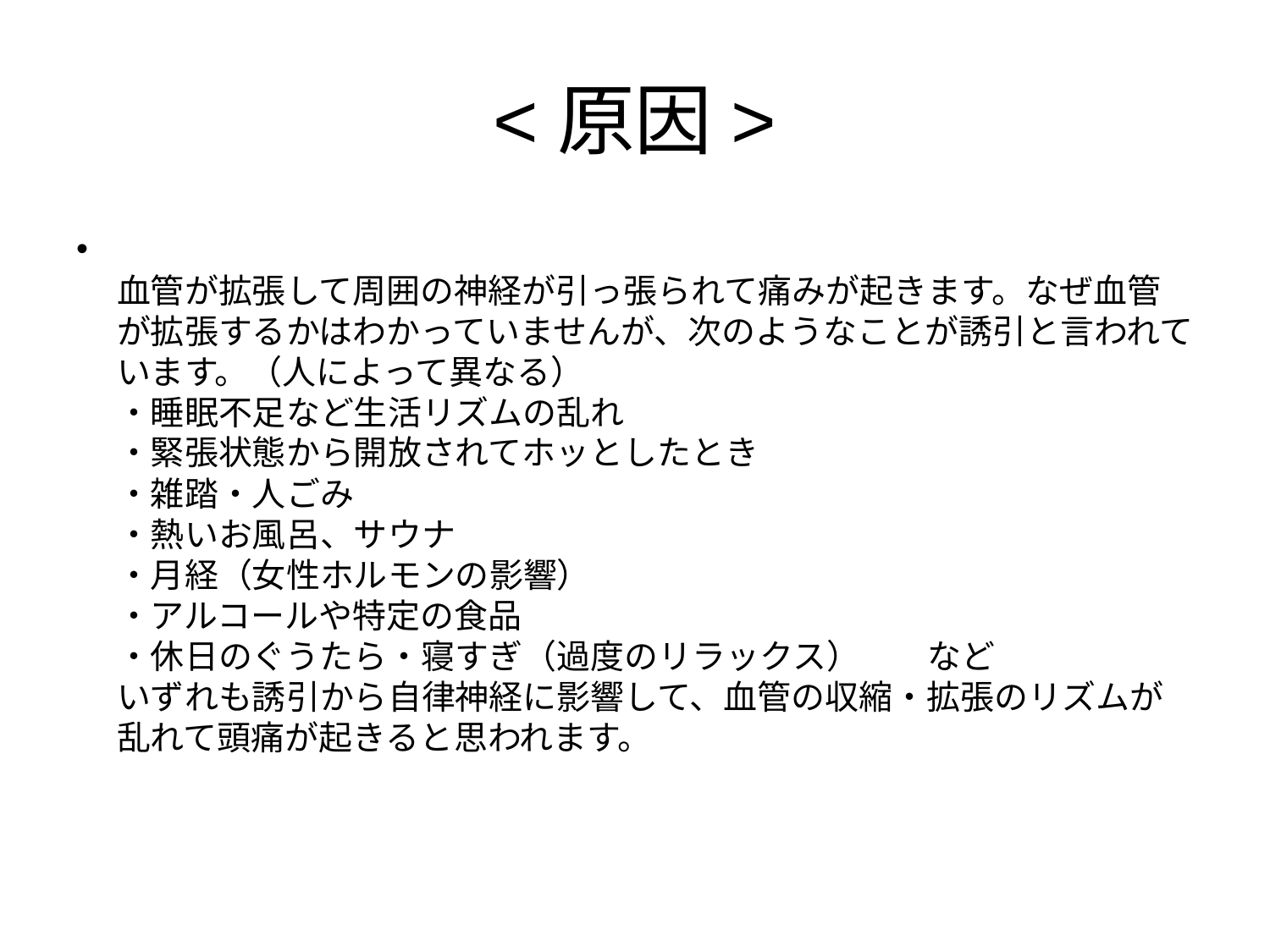

# <原因>
血管が拡張して周囲の神経が引っ張られて痛みが起きます。なぜ血管が拡張するかはわかっていませんが、次のようなことが誘引と言われています。（人によって異なる）
・睡眠不足など生活リズムの乱れ
・緊張状態から開放されてホッとしたとき
・雑踏・人ごみ
・熱いお風呂、サウナ
・月経（女性ホルモンの影響）
・アルコールや特定の食品
・休日のぐうたら・寝すぎ（過度のリラックス）　　など
いずれも誘引から自律神経に影響して、血管の収縮・拡張のリズムが乱れて頭痛が起きると思われます。